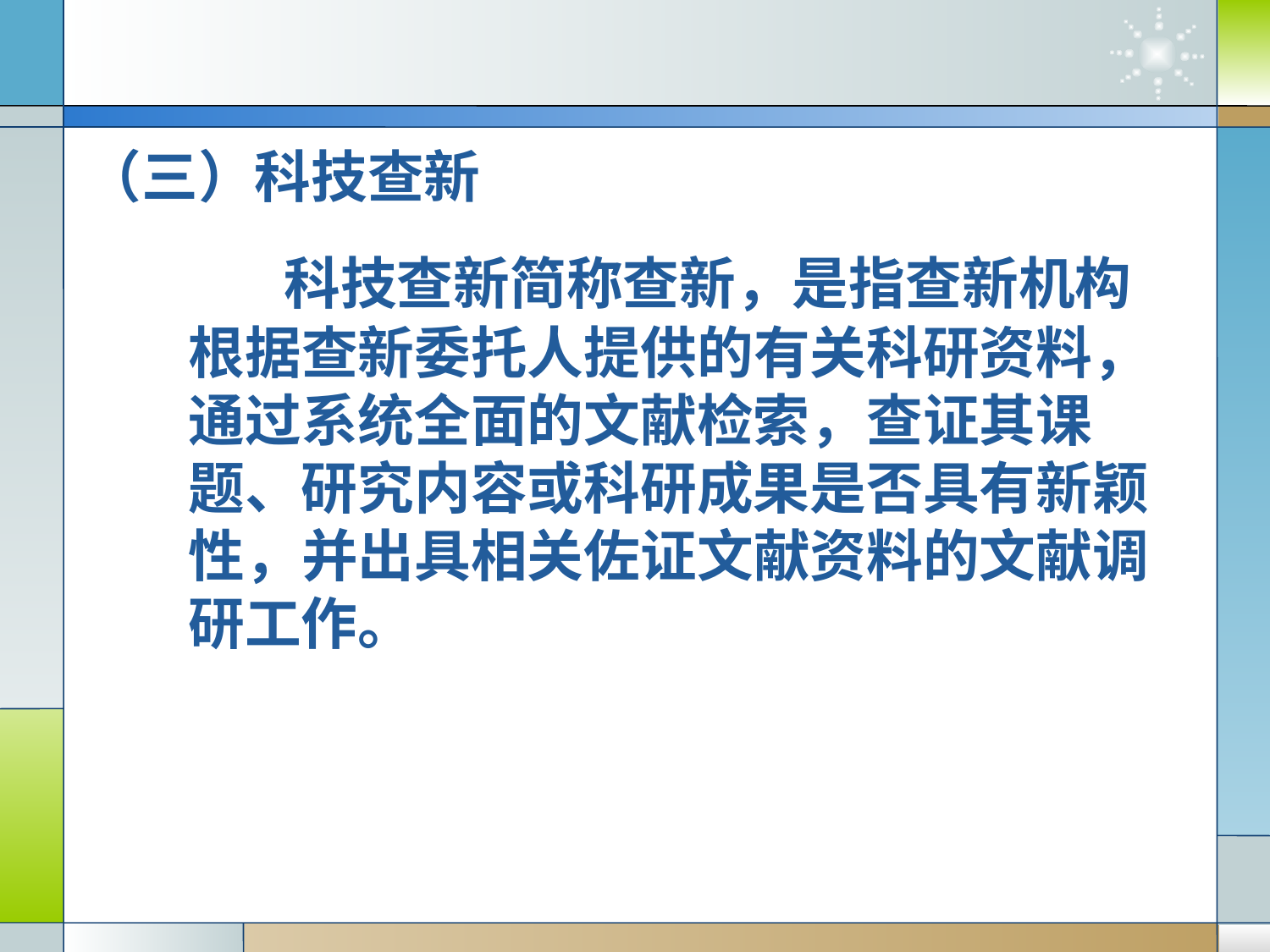

（三）科技查新
          科技查新简称查新，是指查新机构根据查新委托人提供的有关科研资料，通过系统全面的文献检索，查证其课题、研究内容或科研成果是否具有新颖性，并出具相关佐证文献资料的文献调研工作。